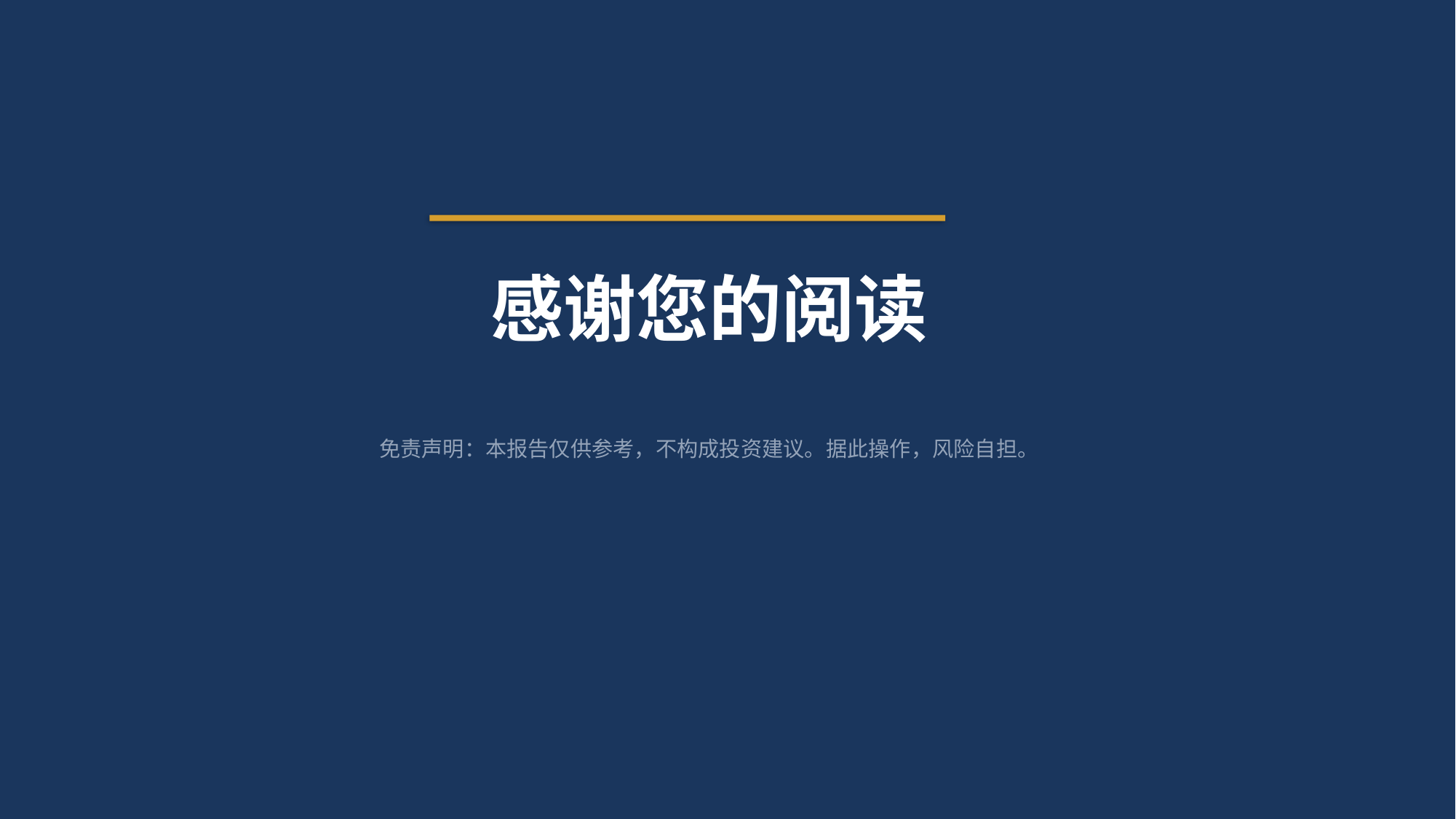

感谢您的阅读
免责声明：本报告仅供参考，不构成投资建议。据此操作，风险自担。